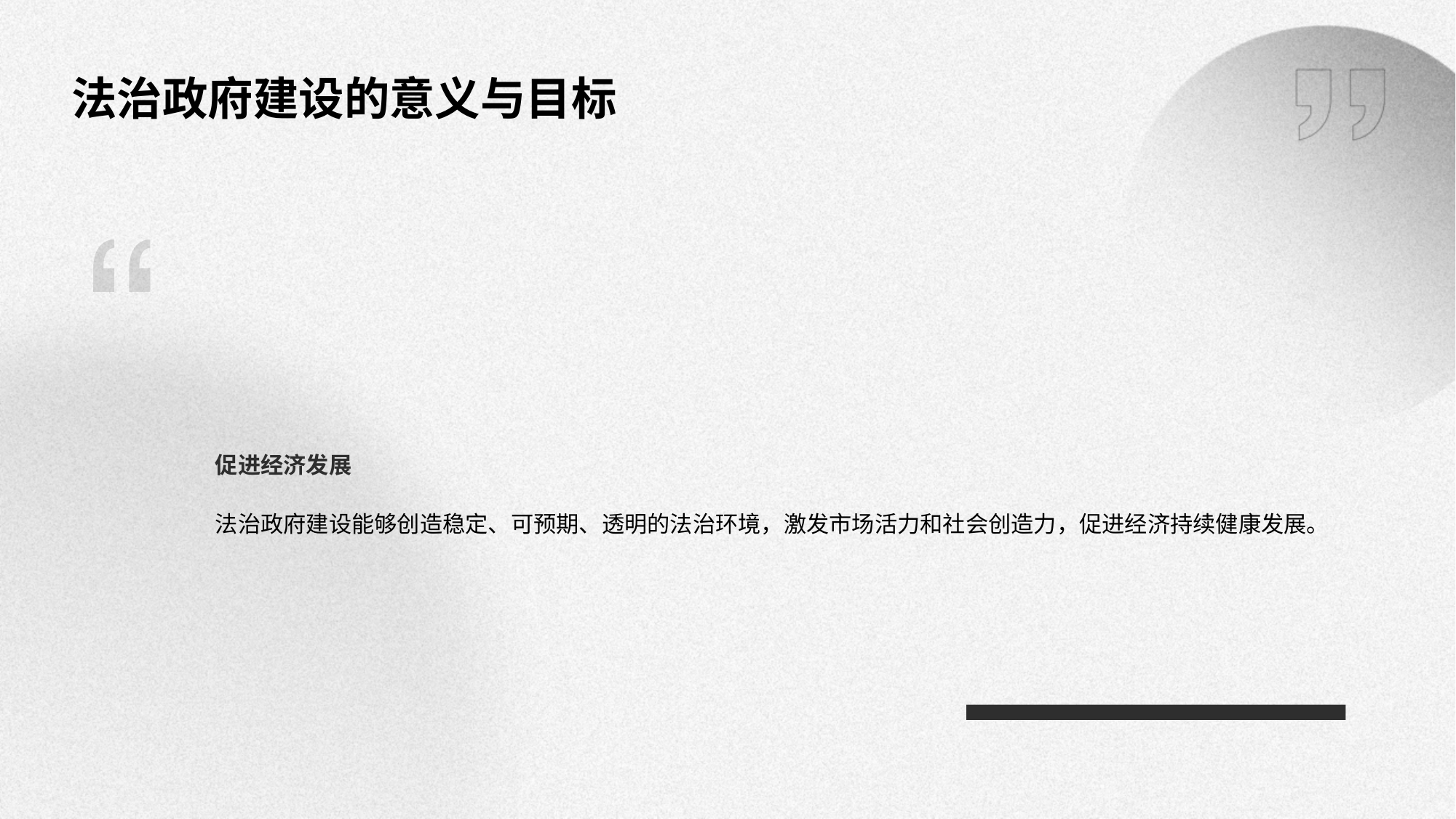

法治政府建设的意义与目标
“
促进经济发展
法治政府建设能够创造稳定、可预期、透明的法治环境，激发市场活力和社会创造力，促进经济持续健康发展。